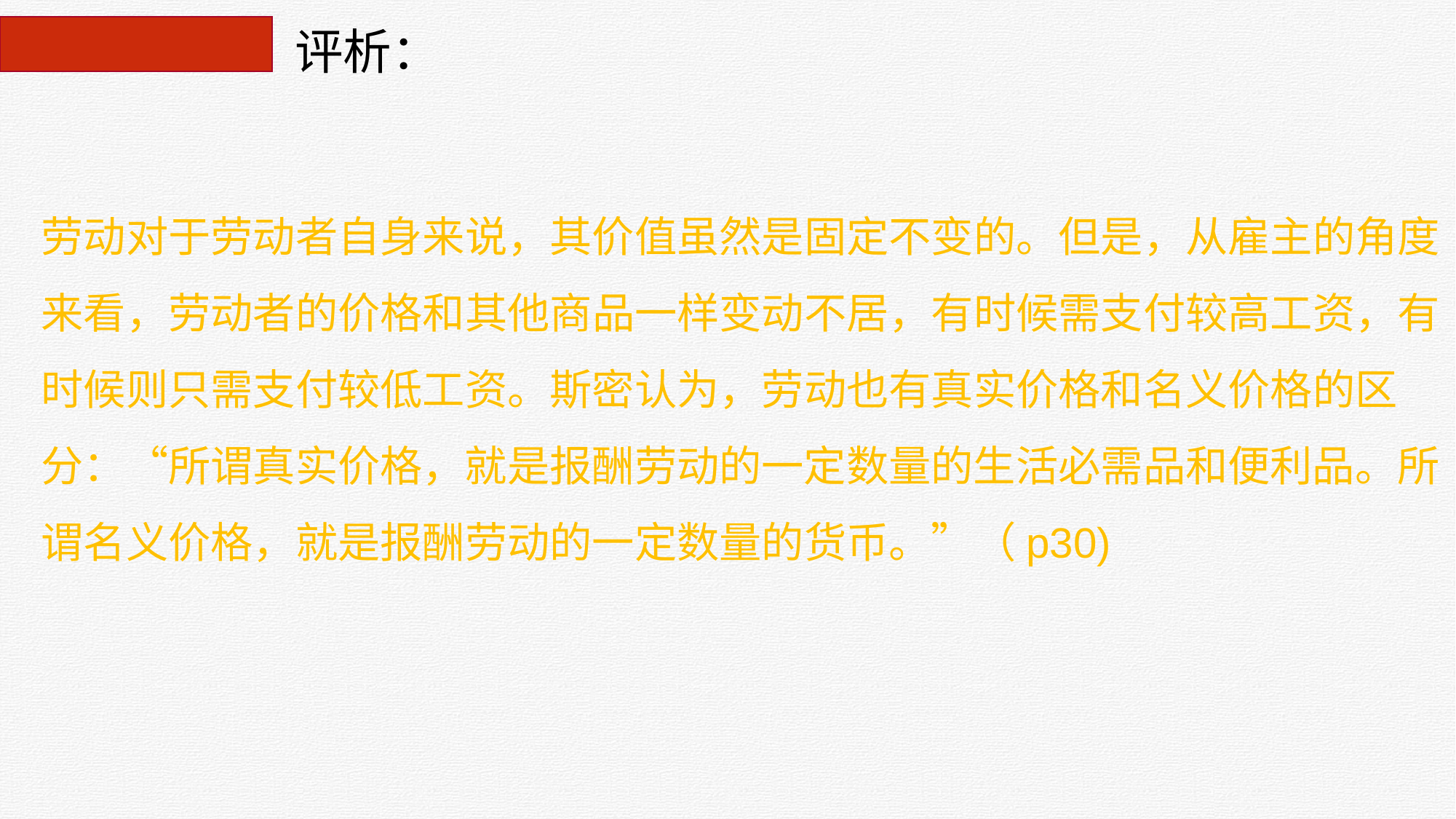

评析：
劳动对于劳动者自身来说，其价值虽然是固定不变的。但是，从雇主的角度来看，劳动者的价格和其他商品一样变动不居，有时候需支付较高工资，有时候则只需支付较低工资。斯密认为，劳动也有真实价格和名义价格的区分：“所谓真实价格，就是报酬劳动的一定数量的生活必需品和便利品。所谓名义价格，就是报酬劳动的一定数量的货币。”（p30)